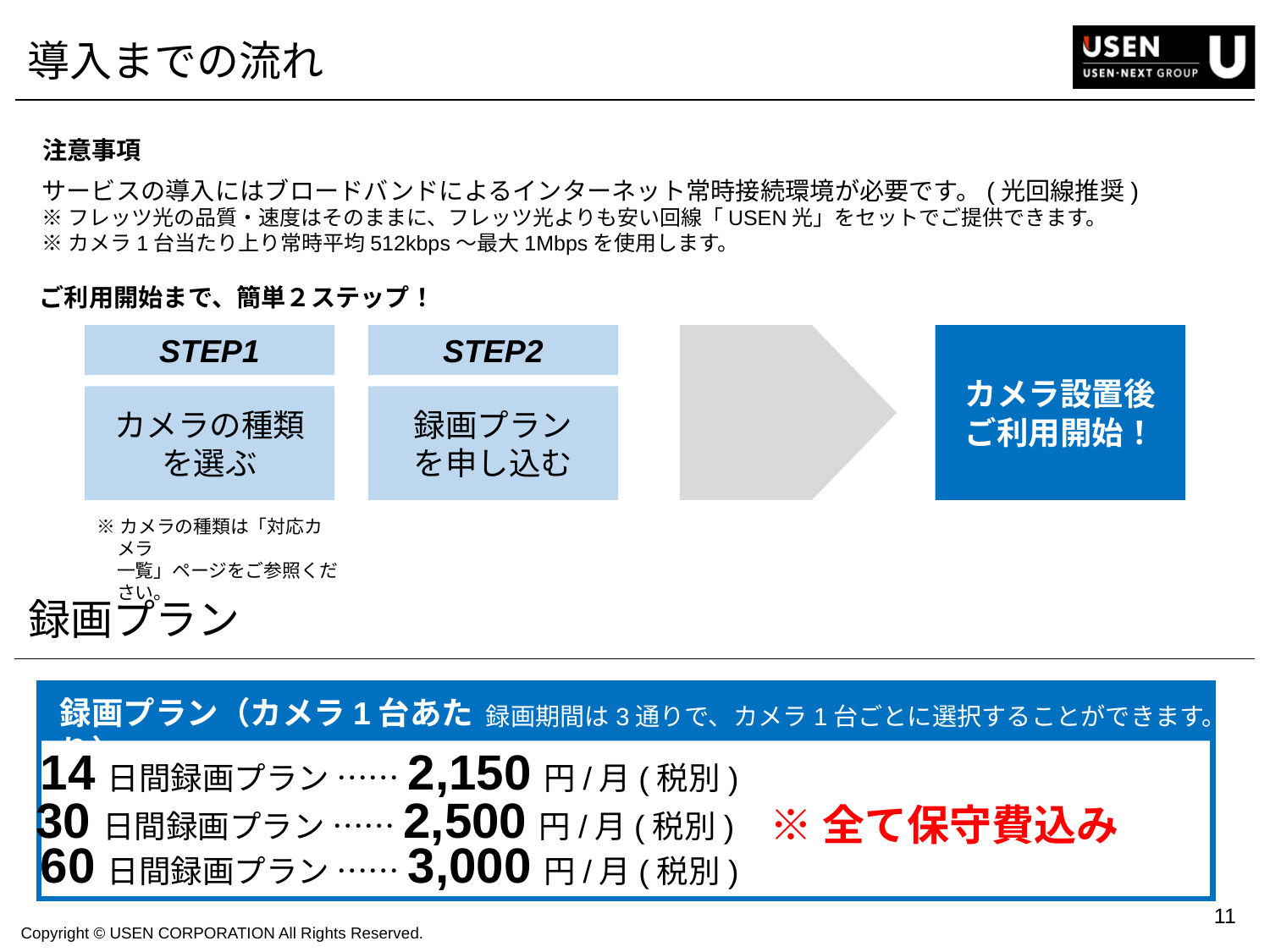

# 導入までの流れ
注意事項
サービスの導入にはブロードバンドによるインターネット常時接続環境が必要です。(光回線推奨)
※フレッツ光の品質・速度はそのままに、フレッツ光よりも安い回線「USEN光」をセットでご提供できます。
※カメラ1台当たり上り常時平均512kbps～最大1Mbpsを使用します。
ご利用開始まで、簡単２ステップ！

STEP1
STEP2
カメラ設置後
ご利用開始！
カメラの種類
を選ぶ
録画プラン
を申し込む
※カメラの種類は「対応カメラ
一覧」ページをご参照ください。
録画プラン

録画プラン（カメラ1台あたり）
録画期間は3通りで、カメラ1台ごとに選択することができます。
30日間録画プラン ……2,500円/月(税別)
14日間録画プラン ……2,150円/月(税別)
※全て保守費込み
60日間録画プラン ……3,000円/月(税別)
11